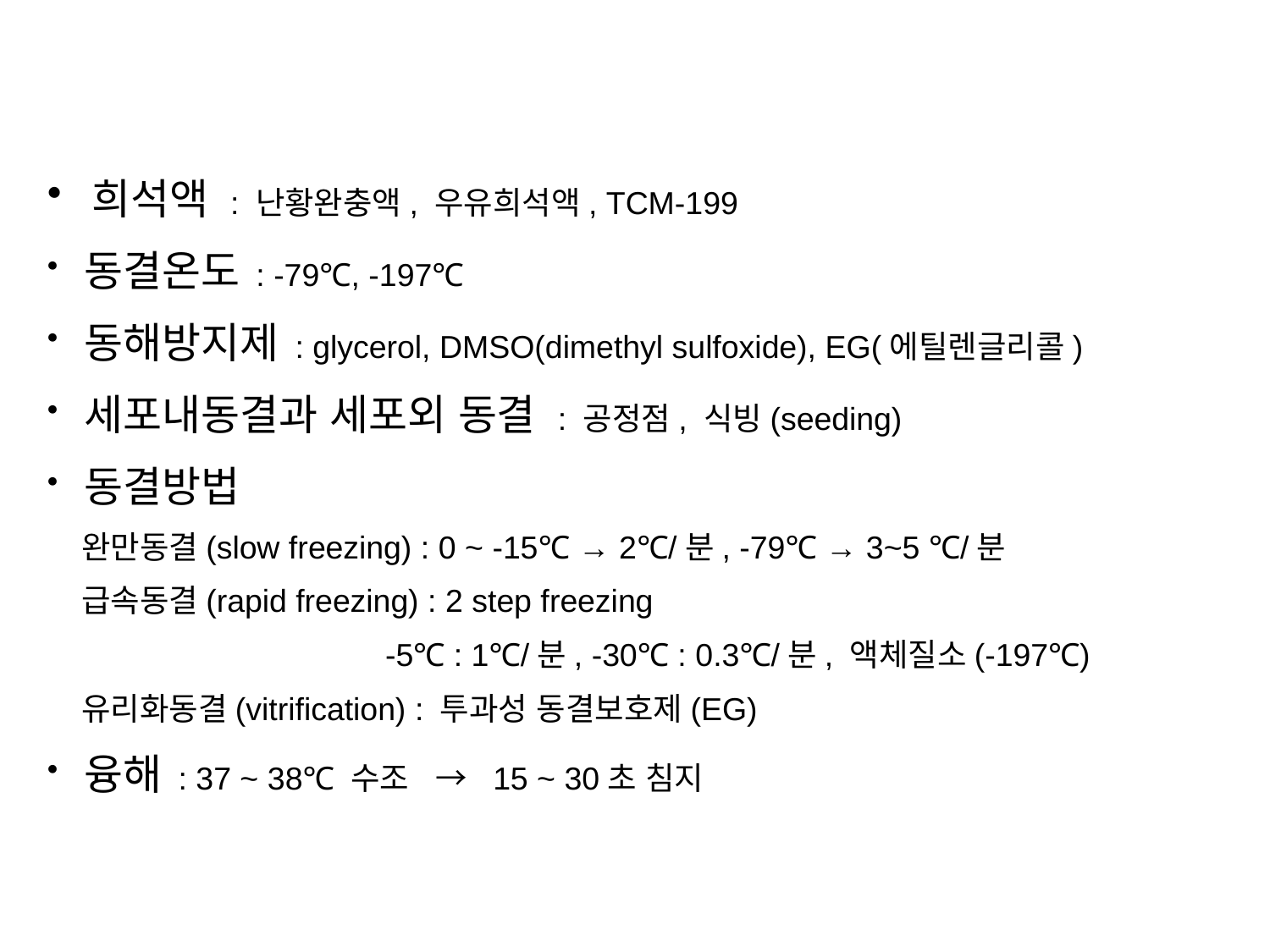

희석액 : 난황완충액, 우유희석액, TCM-199
  동결온도 : -79℃, -197℃
  동해방지제 : glycerol, DMSO(dimethyl sulfoxide), EG(에틸렌글리콜)
  세포내동결과 세포외 동결 : 공정점, 식빙(seeding)
  동결방법
   완만동결(slow freezing) : 0 ~ -15℃ → 2℃/분, -79℃ → 3~5 ℃/분
   급속동결(rapid freezing) : 2 step freezing
                                      -5℃ : 1℃/분, -30℃ : 0.3℃/분, 액체질소(-197℃)
   유리화동결(vitrification) : 투과성 동결보호제(EG)
  융해 : 37 ~ 38℃ 수조   →  15 ~ 30초 침지